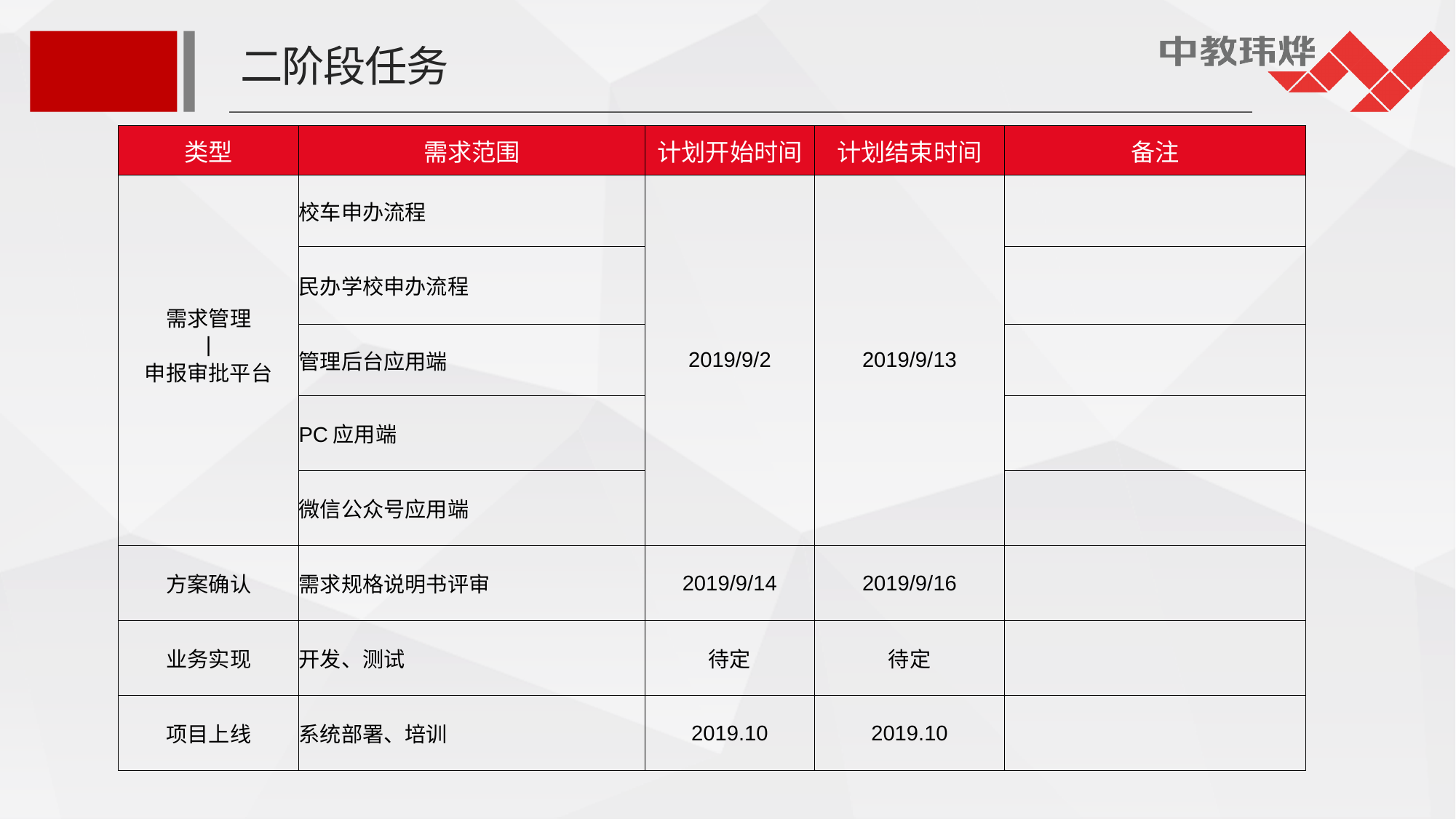

二阶段任务
| 类型 | 需求范围 | 计划开始时间 | 计划结束时间 | 备注 |
| --- | --- | --- | --- | --- |
| 需求管理 | 申报审批平台 | 校车申办流程 | 2019/9/2 | 2019/9/13 |  |
|  | 民办学校申办流程 |  |  |  |
|  | 管理后台应用端 |  |  |  |
|  | PC应用端 |  |  |  |
|  | 微信公众号应用端 |  |  |  |
| 方案确认 | 需求规格说明书评审 | 2019/9/14 | 2019/9/16 |  |
| 业务实现 | 开发、测试 | 待定 | 待定 |  |
| 项目上线 | 系统部署、培训 | 2019.10 | 2019.10 |  |